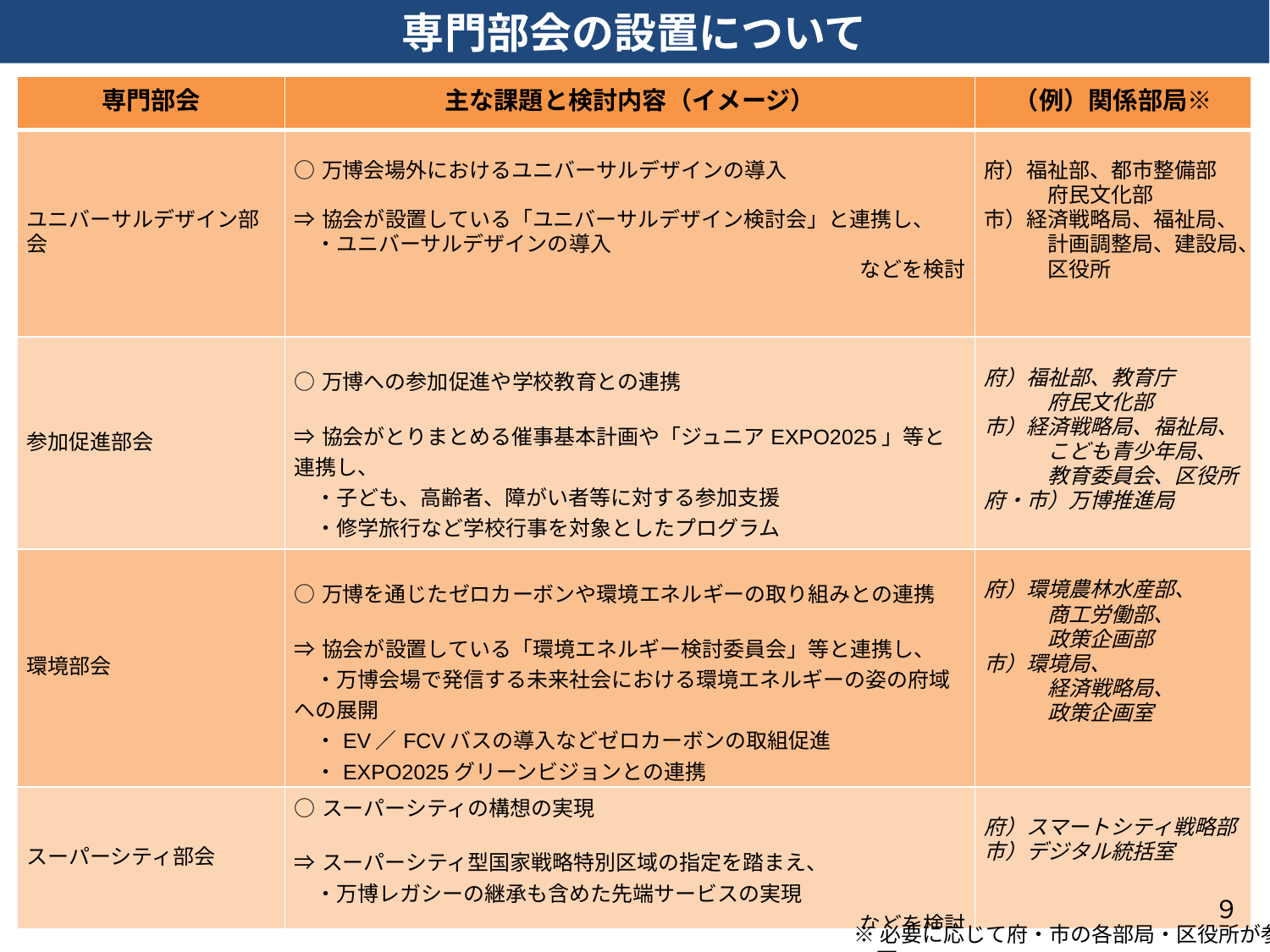

専門部会の設置について
| 専門部会 | 主な課題と検討内容（イメージ） | （例）関係部局※ |
| --- | --- | --- |
| ユニバーサルデザイン部会 | ○万博会場外におけるユニバーサルデザインの導入 ⇒協会が設置している「ユニバーサルデザイン検討会」と連携し、 　・ユニバーサルデザインの導入 などを検討 | 府）福祉部、都市整備部 　　　府民文化部 市）経済戦略局、福祉局、 　　　計画調整局、建設局、 　　　区役所 |
| 参加促進部会 | ○万博への参加促進や学校教育との連携 ⇒協会がとりまとめる催事基本計画や「ジュニアEXPO2025」等と連携し、 　・子ども、高齢者、障がい者等に対する参加支援 　・修学旅行など学校行事を対象としたプログラム などを検討 | 府）福祉部、教育庁 　　　府民文化部 市）経済戦略局、福祉局、 　　　こども青少年局、 　　　教育委員会、区役所 府・市）万博推進局 |
| 環境部会 | ○万博を通じたゼロカーボンや環境エネルギーの取り組みとの連携 ⇒協会が設置している「環境エネルギー検討委員会」等と連携し、 　・万博会場で発信する未来社会における環境エネルギーの姿の府域への展開 　・EV／FCVバスの導入などゼロカーボンの取組促進 　・EXPO2025グリーンビジョンとの連携　 などを検討 | 府）環境農林水産部、 　　　商工労働部、 　　　政策企画部 市）環境局、 　　　経済戦略局、 　　　政策企画室 |
| スーパーシティ部会 | ○スーパーシティの構想の実現 ⇒スーパーシティ型国家戦略特別区域の指定を踏まえ、 　・万博レガシーの継承も含めた先端サービスの実現 などを検討 | 府）スマートシティ戦略部 市）デジタル統括室 |
|  |  |  |
９
※必要に応じて府・市の各部局・区役所が参画